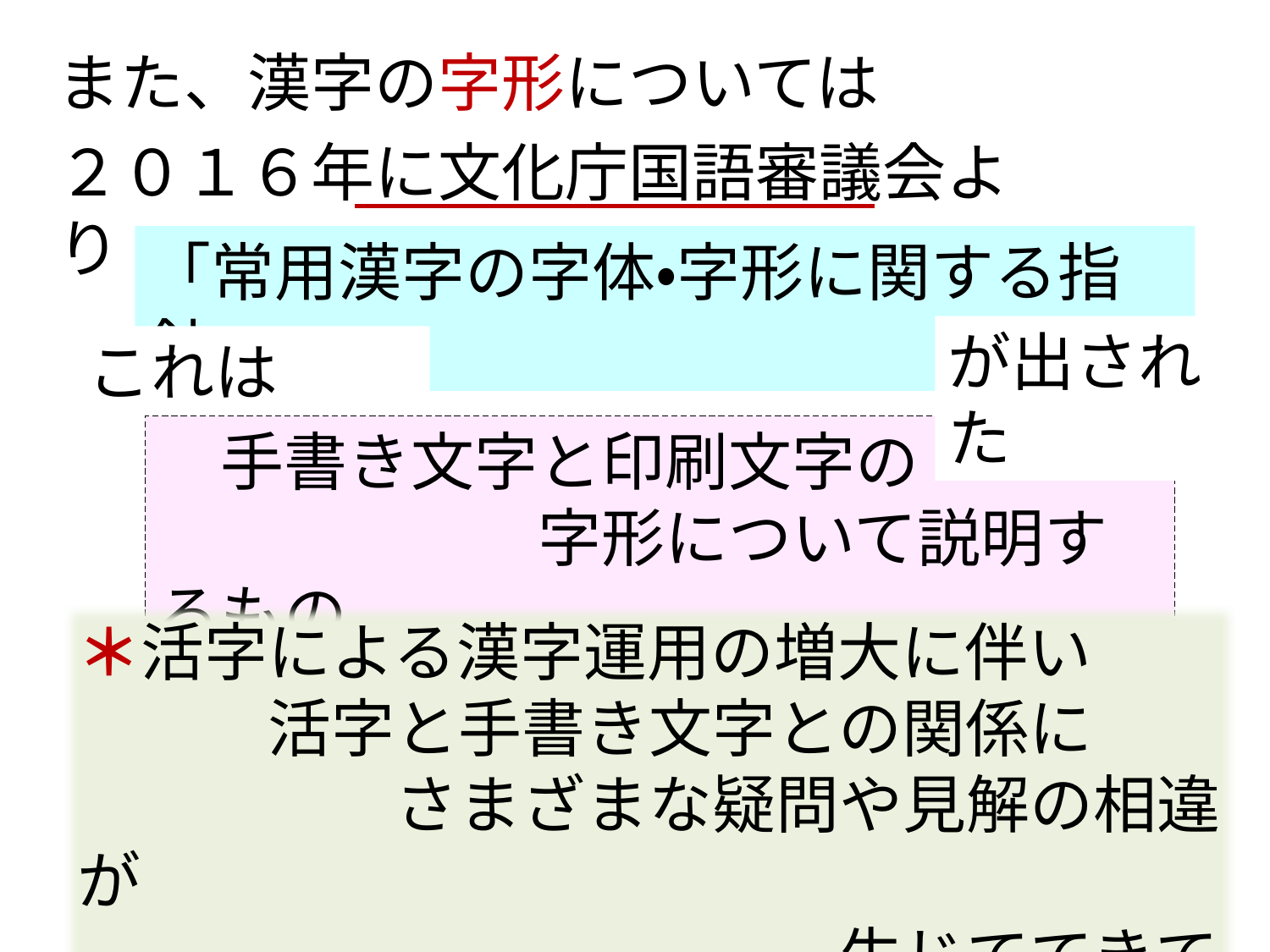

また、漢字の字形については
２０１６年に文化庁国語審議会より
「常用漢字の字体・字形に関する指針」
が出された
これは
　手書き文字と印刷文字の
　　　　　　字形について説明するもの
＊活字による漢字運用の増大に伴い
　　　活字と手書き文字との関係に
　　　　　さまざまな疑問や見解の相違が
　　　　　　　　　　　　生じててきているため